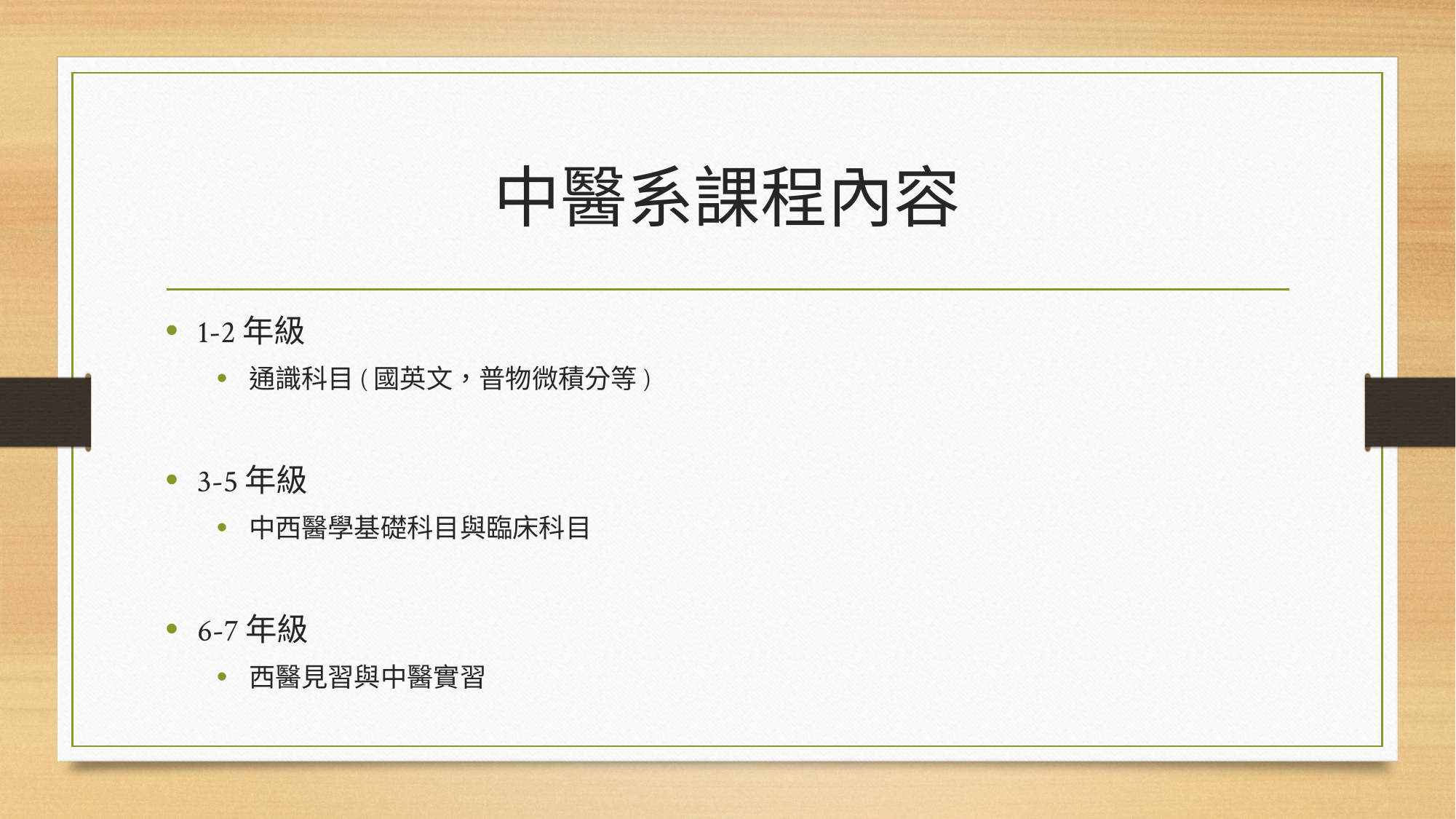

# 中醫系課程內容
1-2年級
通識科目(國英文，普物微積分等)

3-5年級
中西醫學基礎科目與臨床科目

6-7年級
西醫見習與中醫實習